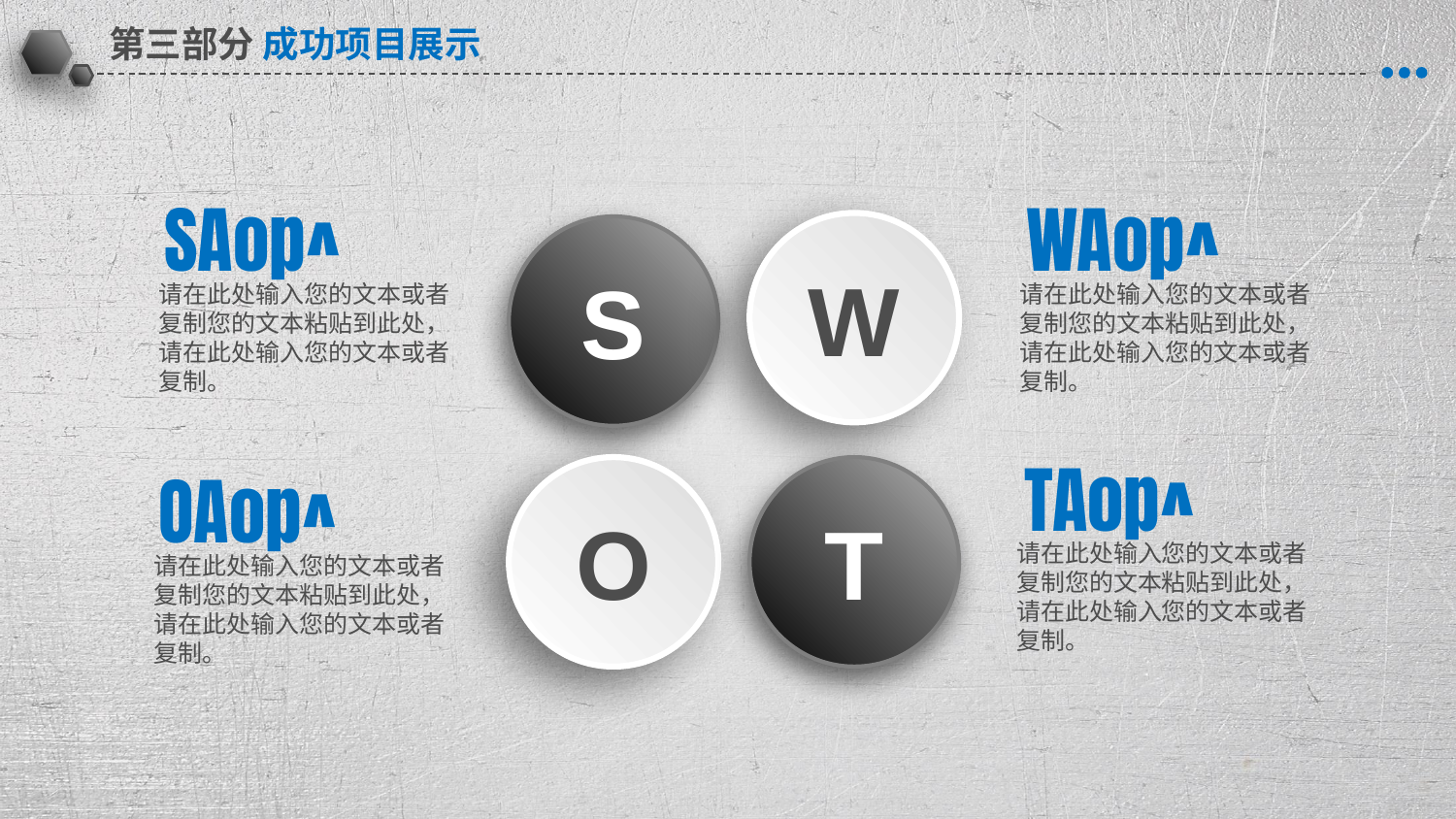

SAop^
WAop^
W
S
请在此处输入您的文本或者复制您的文本粘贴到此处，请在此处输入您的文本或者复制。
请在此处输入您的文本或者复制您的文本粘贴到此处，请在此处输入您的文本或者复制。
TAop^
O
T
OAop^
请在此处输入您的文本或者复制您的文本粘贴到此处，请在此处输入您的文本或者复制。
请在此处输入您的文本或者复制您的文本粘贴到此处，请在此处输入您的文本或者复制。